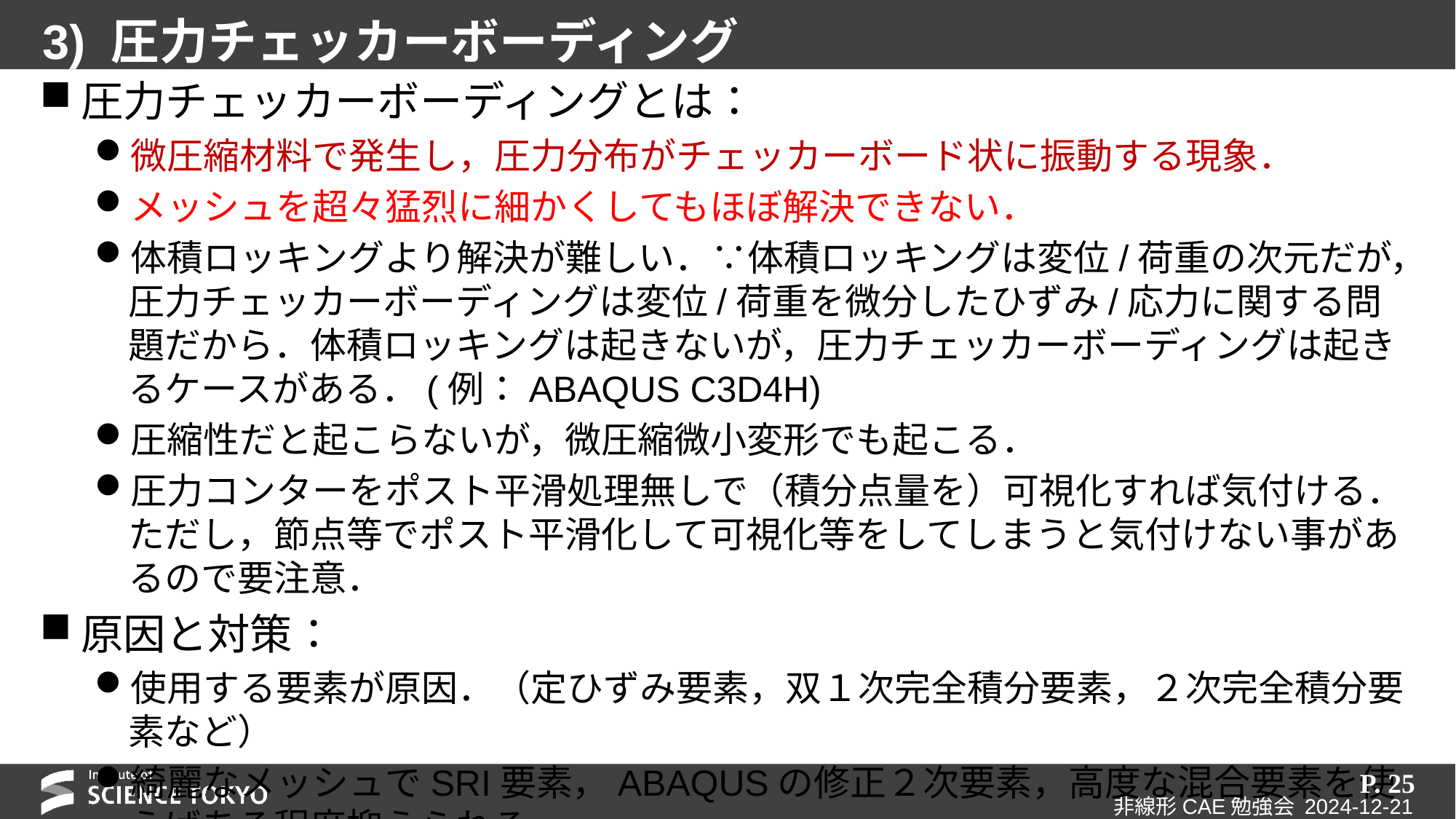

# 3) 圧力チェッカーボーディング
圧力チェッカーボーディングとは：
微圧縮材料で発生し，圧力分布がチェッカーボード状に振動する現象．
メッシュを超々猛烈に細かくしてもほぼ解決できない．
体積ロッキングより解決が難しい．∵体積ロッキングは変位/荷重の次元だが，圧力チェッカーボーディングは変位/荷重を微分したひずみ/応力に関する問題だから．体積ロッキングは起きないが，圧力チェッカーボーディングは起きるケースがある．(例：ABAQUS C3D4H)
圧縮性だと起こらないが，微圧縮微小変形でも起こる．
圧力コンターをポスト平滑処理無しで（積分点量を）可視化すれば気付ける．
ただし，節点等でポスト平滑化して可視化等をしてしまうと気付けない事があるので要注意．
原因と対策：
使用する要素が原因．（定ひずみ要素，双１次完全積分要素，２次完全積分要素など）
綺麗なメッシュでSRI要素，ABAQUSの修正２次要素，高度な混合要素を使えばある程度抑えられる．

P. 25